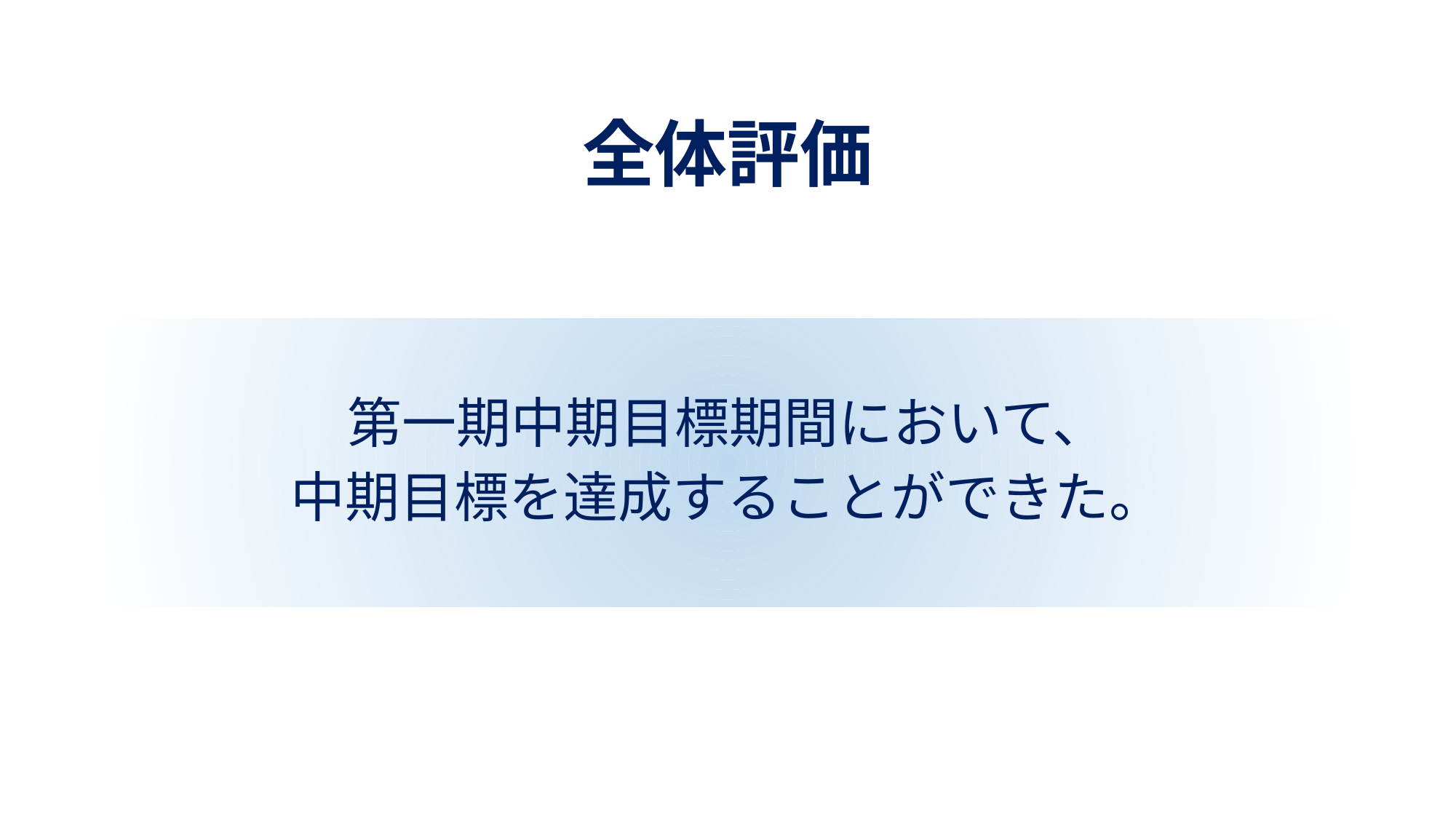

# 全体評価
第一期中期目標期間において、
中期目標を達成することができた。